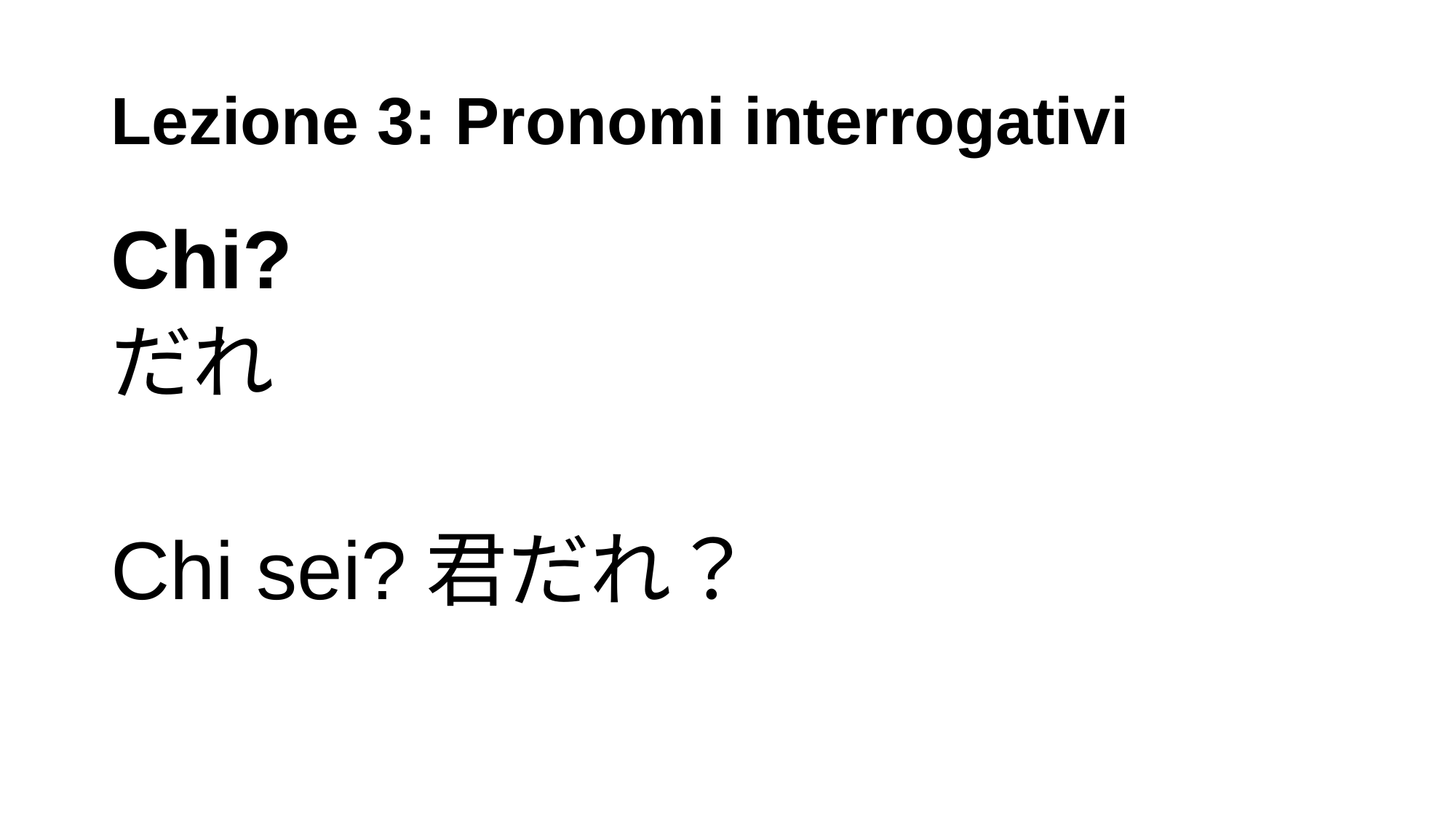

# Lezione 3: Pronomi interrogativi
Chi?
だれ

Chi sei?君だれ？